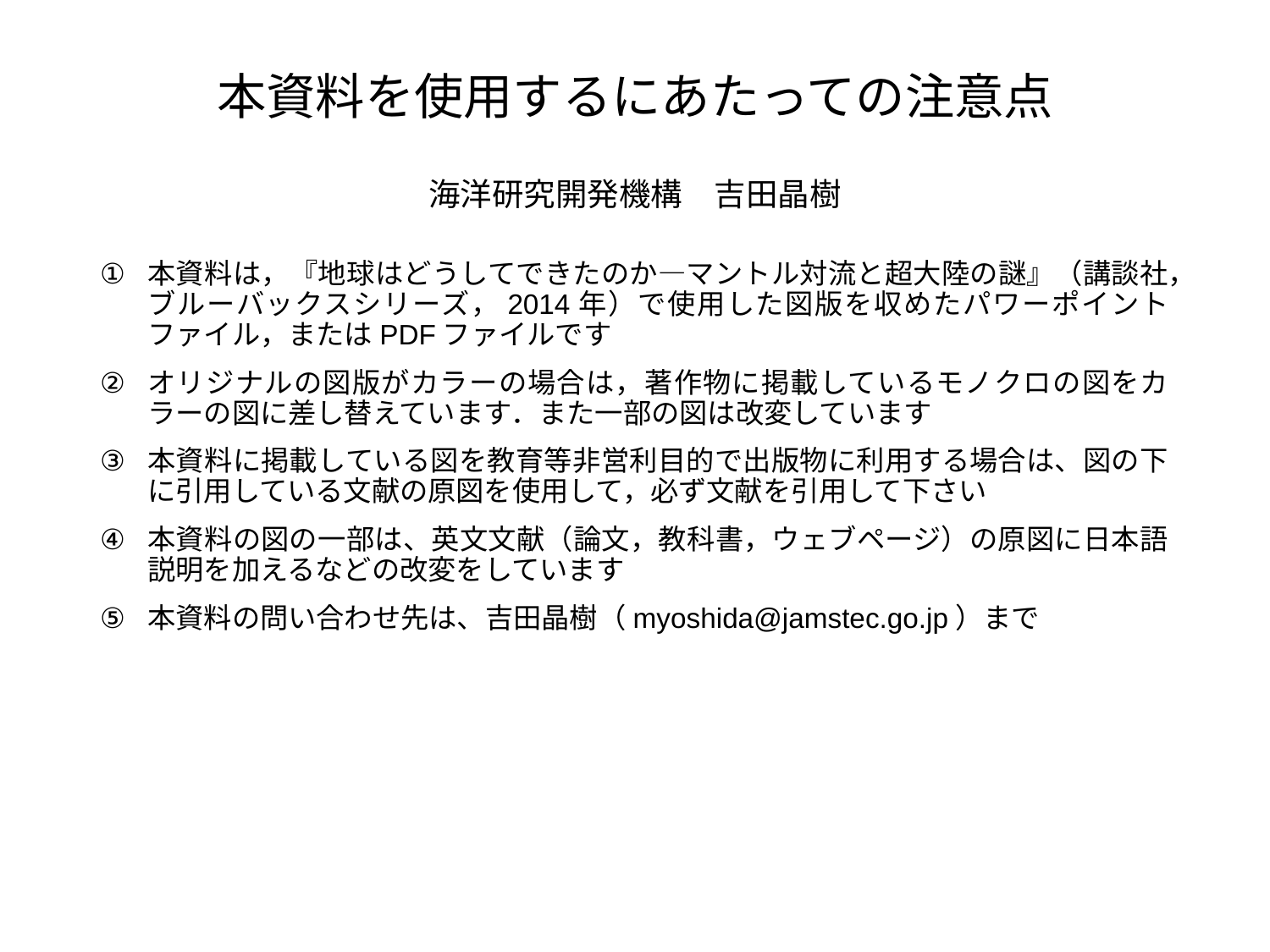

# 本資料を使用するにあたっての注意点 海洋研究開発機構　吉田晶樹
本資料は，『地球はどうしてできたのか―マントル対流と超大陸の謎』（講談社，ブルーバックスシリーズ，2014年）で使用した図版を収めたパワーポイントファイル，またはPDFファイルです
オリジナルの図版がカラーの場合は，著作物に掲載しているモノクロの図をカラーの図に差し替えています．また一部の図は改変しています
本資料に掲載している図を教育等非営利目的で出版物に利用する場合は、図の下に引用している文献の原図を使用して，必ず文献を引用して下さい
本資料の図の一部は、英文文献（論文，教科書，ウェブページ）の原図に日本語説明を加えるなどの改変をしています
本資料の問い合わせ先は、吉田晶樹（myoshida@jamstec.go.jp）まで